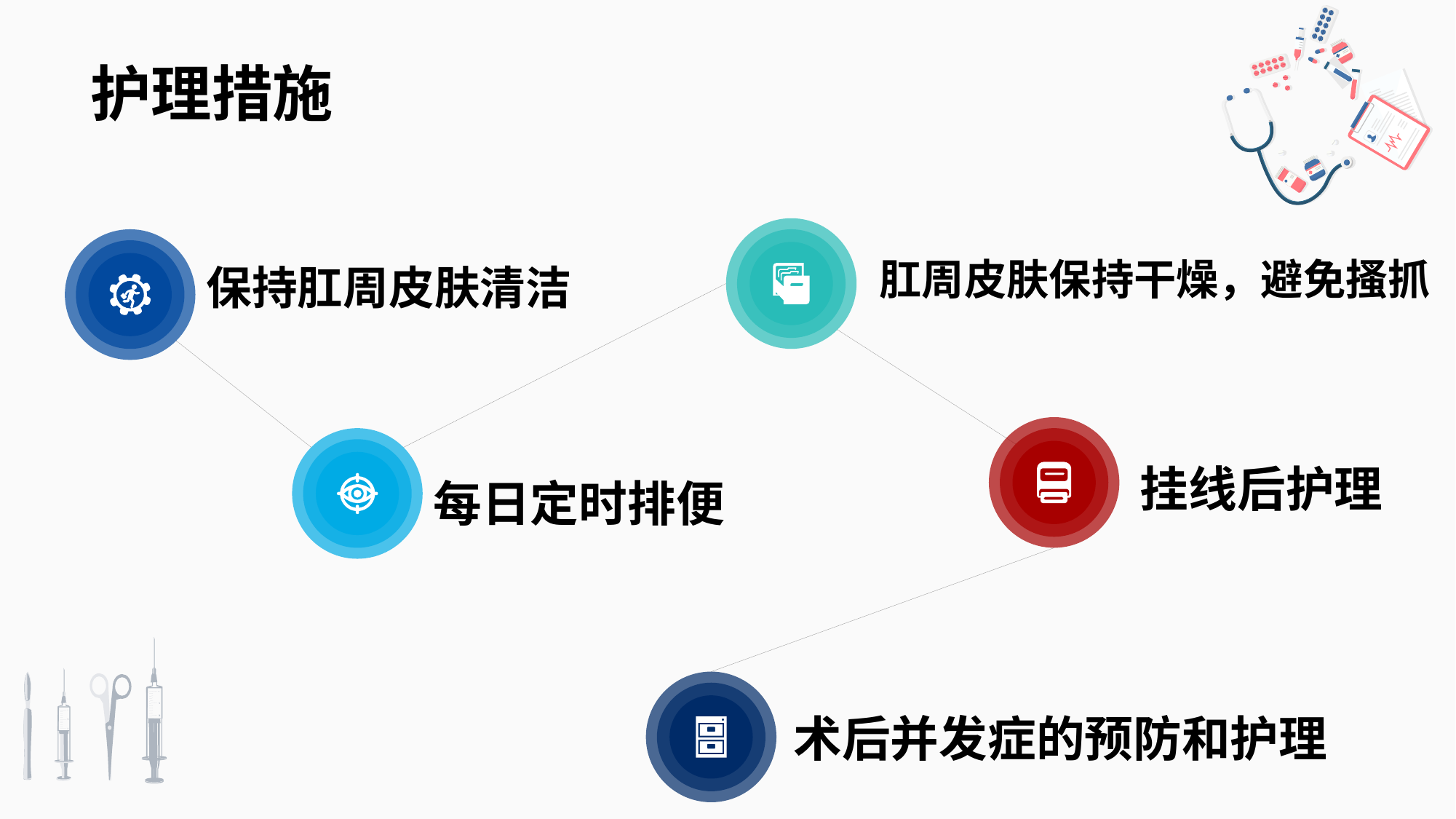

护理措施
肛周皮肤保持干燥，避免搔抓

保持肛周皮肤清洁

挂线后护理

每日定时排便

术后并发症的预防和护理